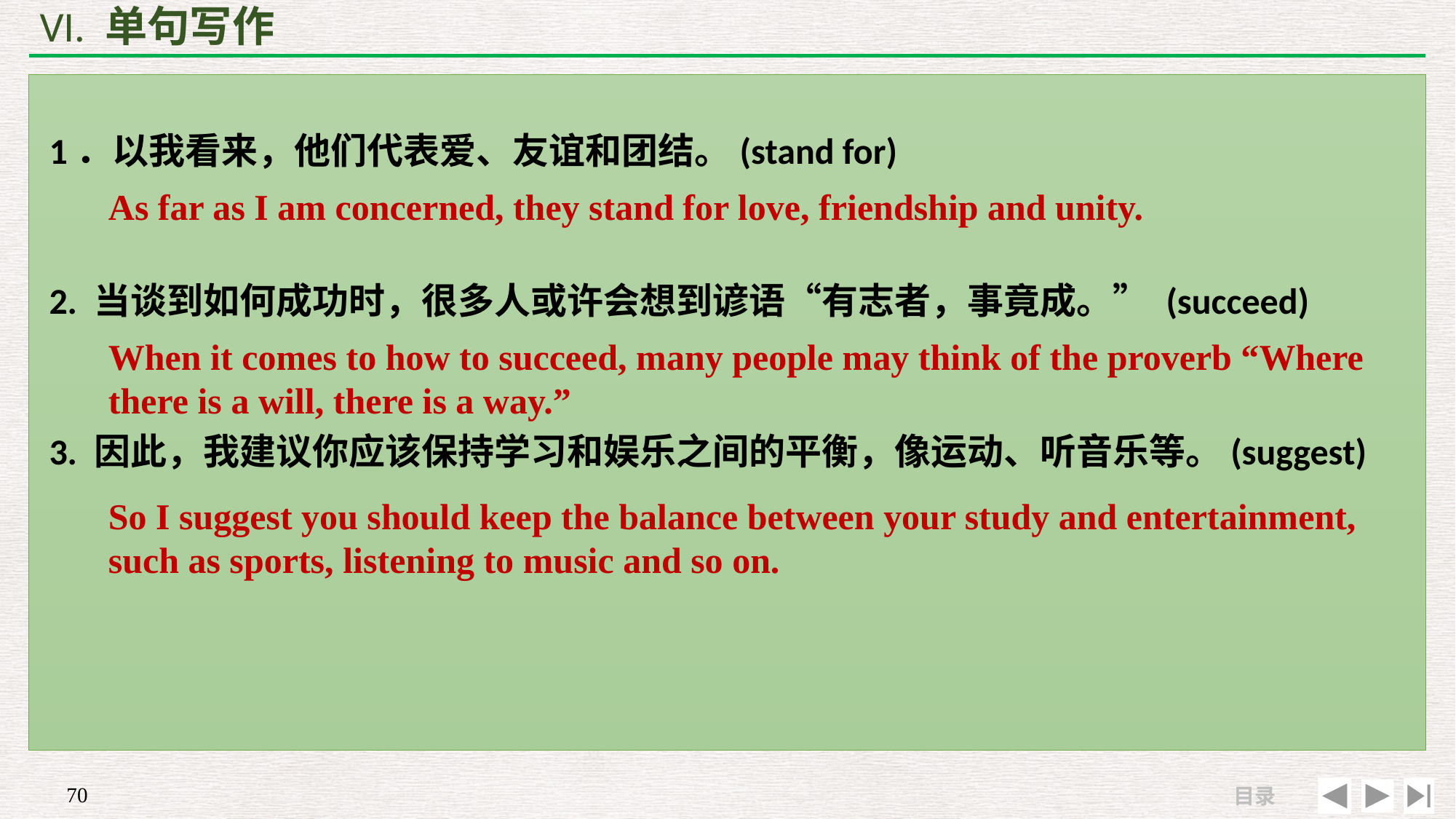

# VI. 单句写作

1．以我看来，他们代表爱、友谊和团结。(stand for)

2. 当谈到如何成功时，很多人或许会想到谚语“有志者，事竟成。” (succeed)

3. 因此，我建议你应该保持学习和娱乐之间的平衡，像运动、听音乐等。(suggest)
As far as I am concerned, they stand for love, friendship and unity.
When it comes to how to succeed, many people may think of the proverb “Where there is a will, there is a way.”
So I suggest you should keep the balance between your study and entertainment, such as sports, listening to music and so on.